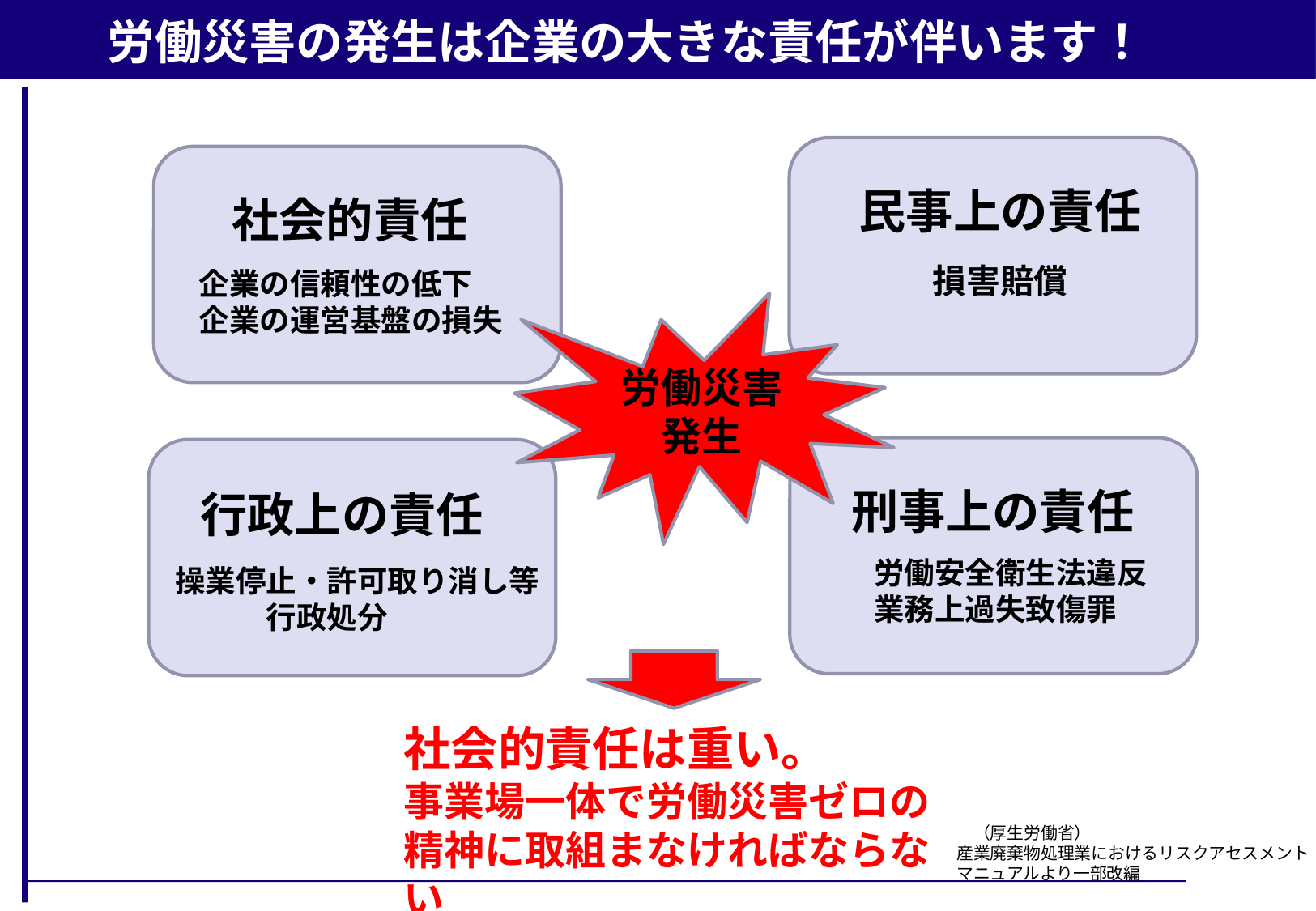

# 労働災害の発生は企業の大きな責任が伴います！

民事上の責任
損害賠償

社会的責任
企業の信頼性の低下
企業の運営基盤の損失
労働災害
発生

刑事上の責任
労働安全衛生法違反
業務上過失致傷罪

行政上の責任
操業停止・許可取り消し等
　　　行政処分

社会的責任は重い。
事業場一体で労働災害ゼロの精神に取組まなければならない
　（厚生労働省）
産業廃棄物処理業におけるリスクアセスメント
マニュアルより一部改編